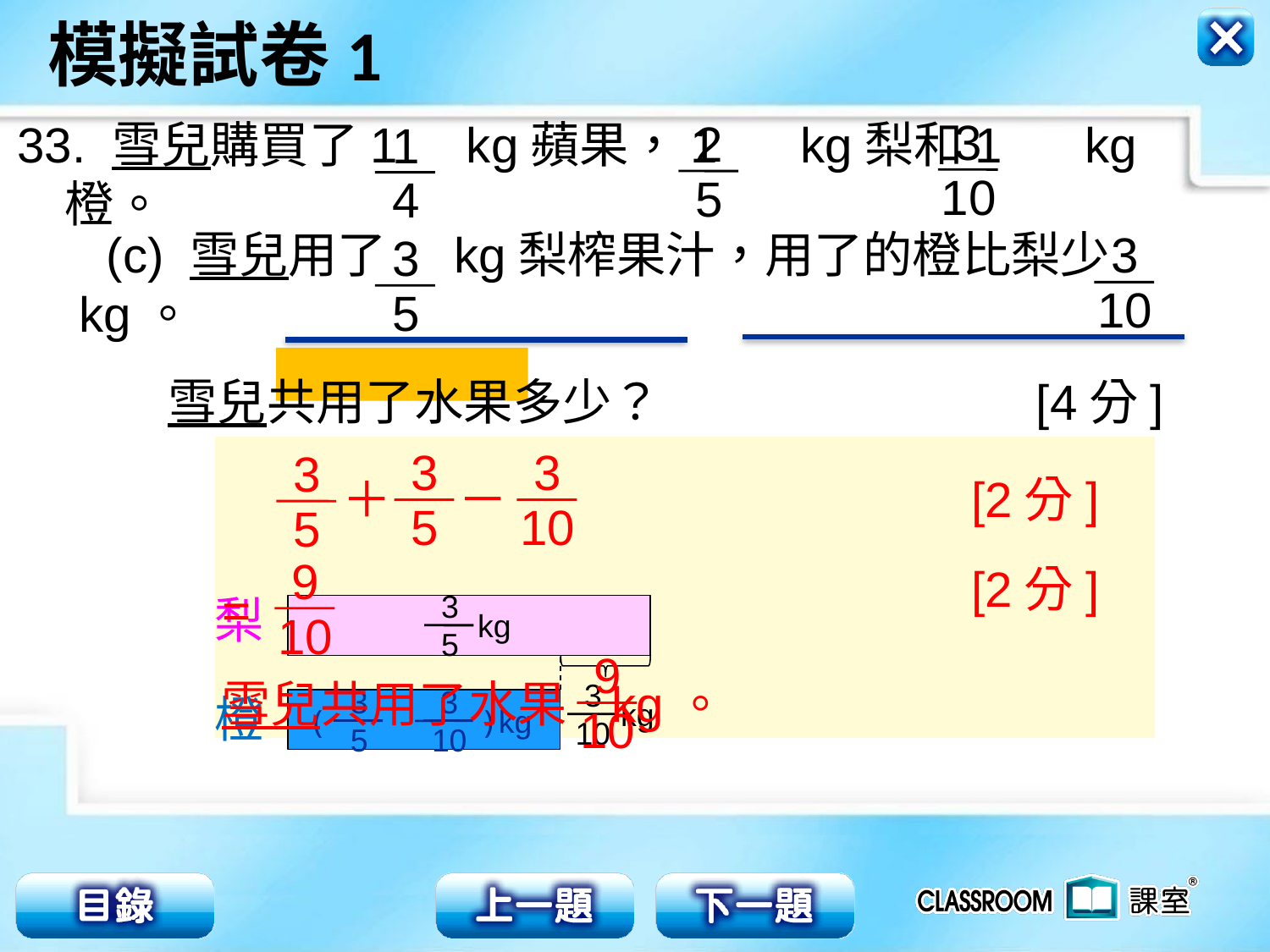

3
10

2
5

1
4

33. 雪兒購買了1     kg蘋果，1      kg梨和1      kg橙。
3
10

3
5

  (c) 雪兒用了     kg梨榨果汁，用了的橙比梨少      kg。
       雪兒共用了水果多少？                                 [4分]

3
5

3
10

－

3
5

＋
 [2分]
9
=
10

 [2分]
3
5

kg
梨

9
雪兒共用了水果   kg。
10

3
10

kg
3
5

3
10

(    －    )kg
橙